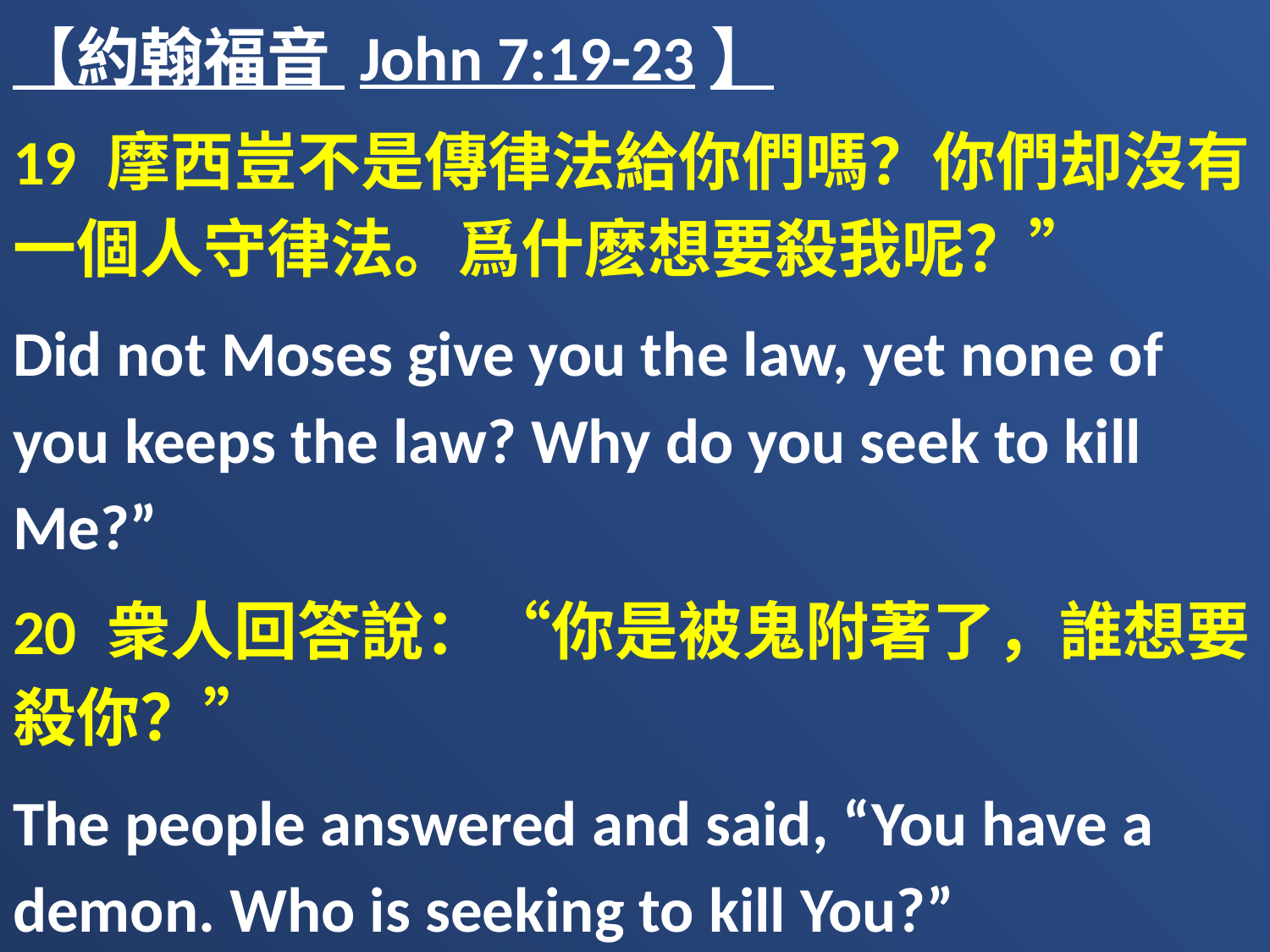

【約翰福音 John 7:19-23】
19 摩西豈不是傳律法給你們嗎？你們却沒有一個人守律法。爲什麽想要殺我呢？”
Did not Moses give you the law, yet none of you keeps the law? Why do you seek to kill Me?”
20 衆人回答說：“你是被鬼附著了，誰想要殺你？”
The people answered and said, “You have a demon. Who is seeking to kill You?”